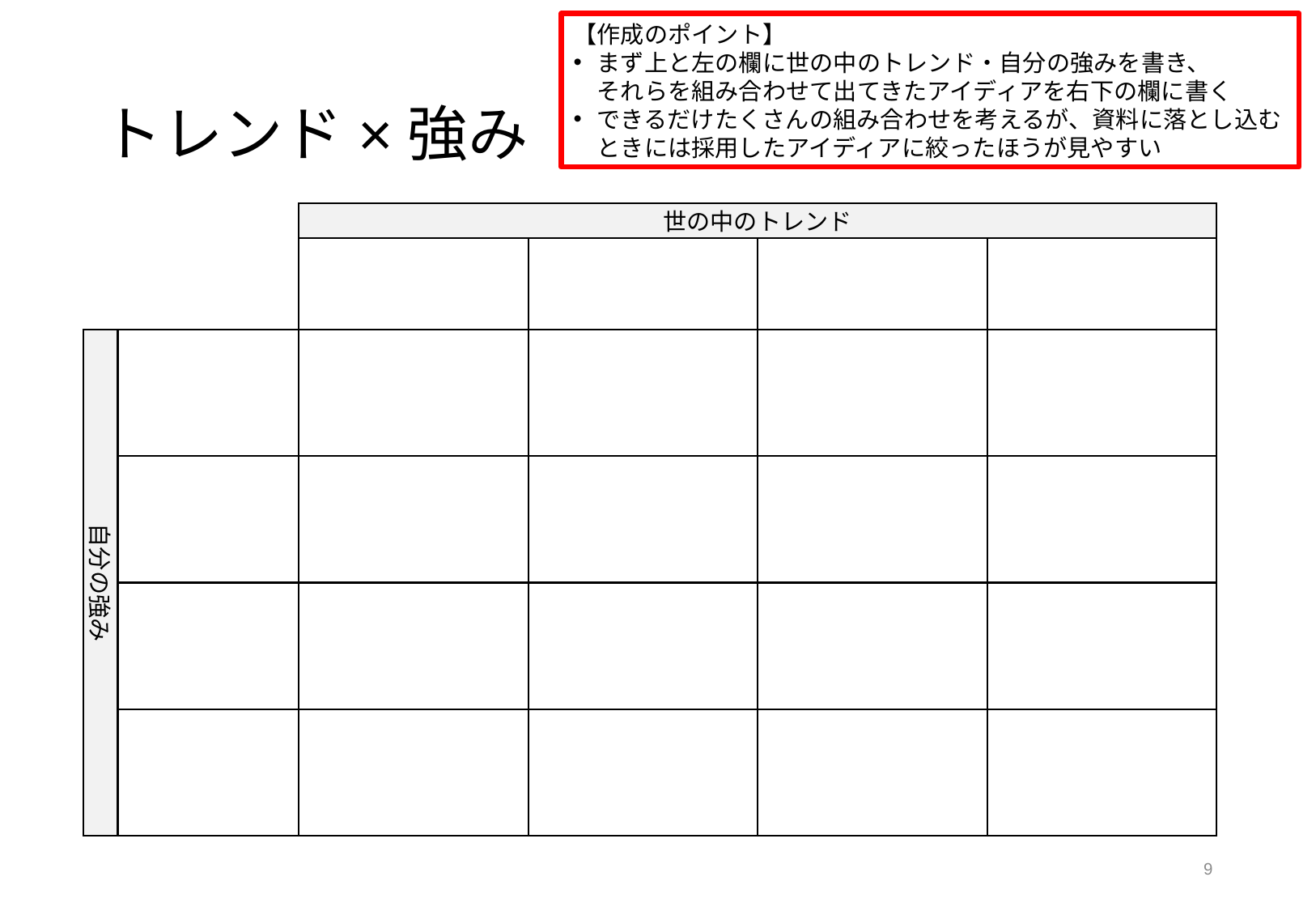

【作成のポイント】
まず上と左の欄に世の中のトレンド・自分の強みを書き、
それらを組み合わせて出てきたアイディアを右下の欄に書く
できるだけたくさんの組み合わせを考えるが、資料に落とし込むときには採用したアイディアに絞ったほうが見やすい
# トレンド×強み
世の中のトレンド

自分の強み

9